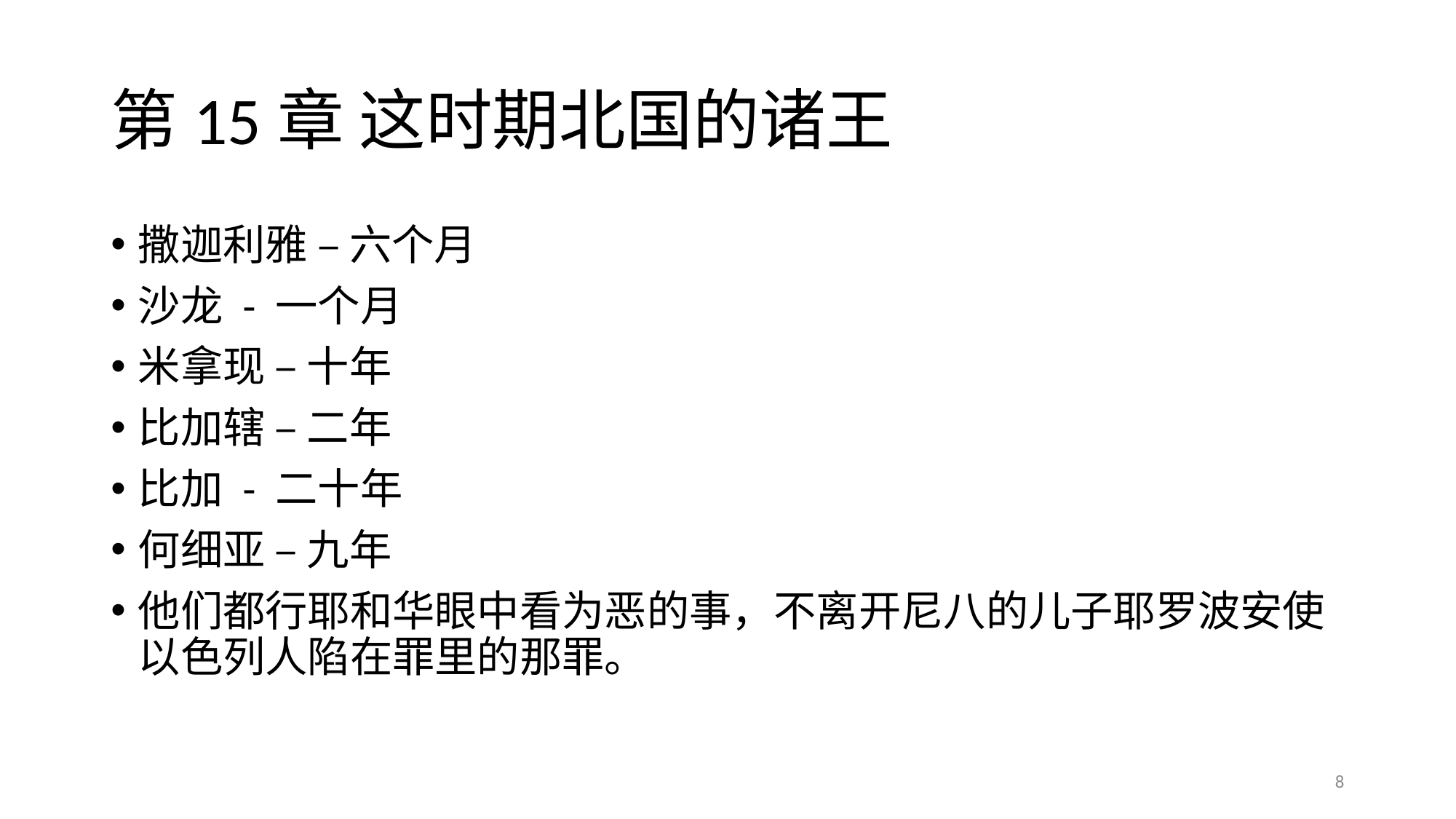

# 第15章 这时期北国的诸王
撒迦利雅 – 六个月
沙龙 - 一个月
米拿现 – 十年
比加辖 – 二年
比加 - 二十年
何细亚 – 九年
他们都行耶和华眼中看为恶的事，不离开尼八的儿子耶罗波安使以色列人陷在罪里的那罪。

8